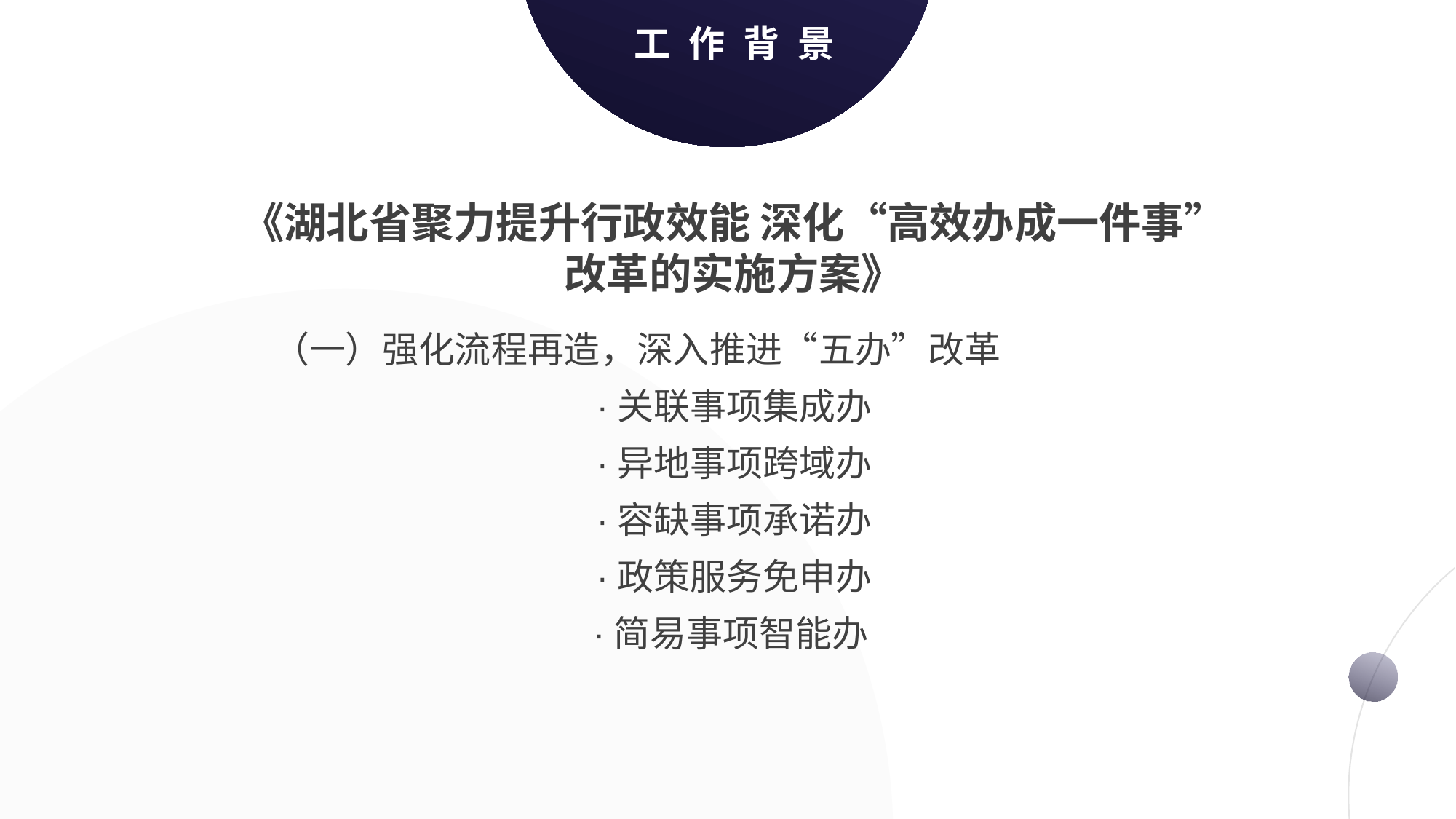

工作背景

《湖北省聚力提升行政效能 深化“高效办成一件事”改革的实施方案》

     （一）强化流程再造，深入推进“五办”改革
·关联事项集成办
·异地事项跨域办
·容缺事项承诺办
·政策服务免申办
·简易事项智能办